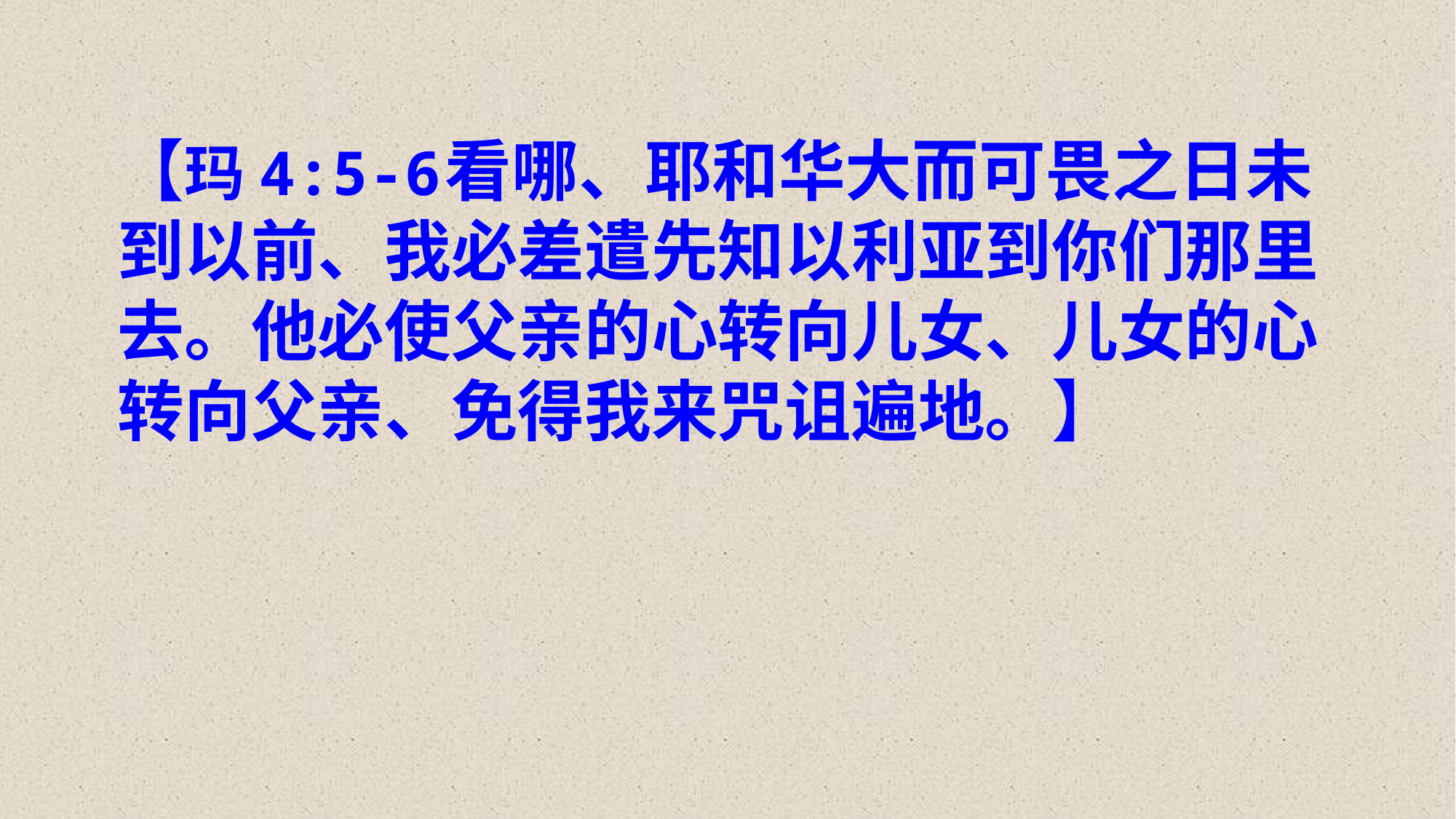

【玛4:5-6	看哪、耶和华大而可畏之日未到以前、我必差遣先知以利亚到你们那里去。他必使父亲的心转向儿女、儿女的心转向父亲、免得我来咒诅遍地。】